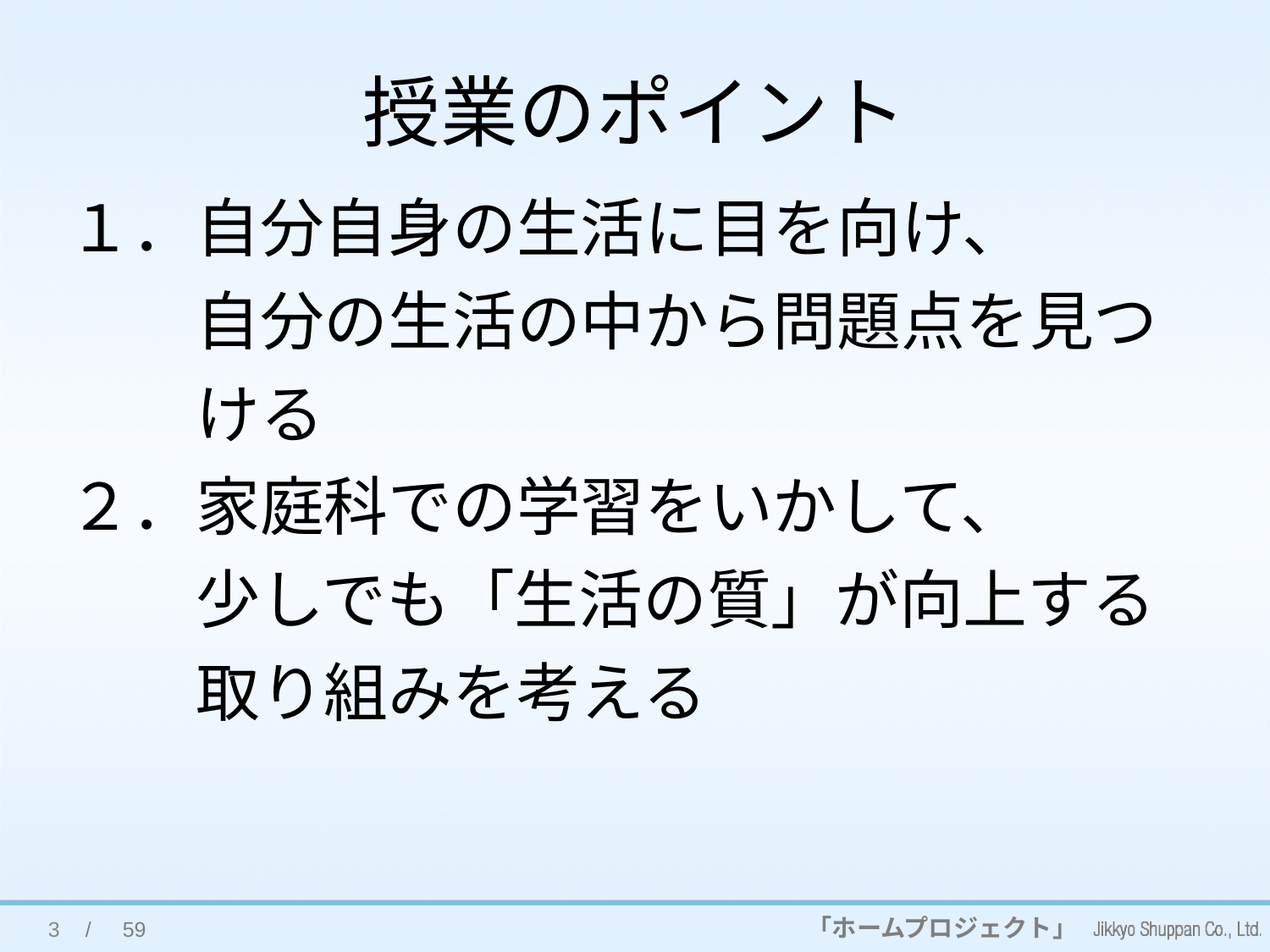

# 授業のポイント
１．自分自身の生活に目を向け、
　　自分の生活の中から問題点を見つ
　　ける
２．家庭科での学習をいかして、
　　少しでも「生活の質」が向上する
　　取り組みを考える

3